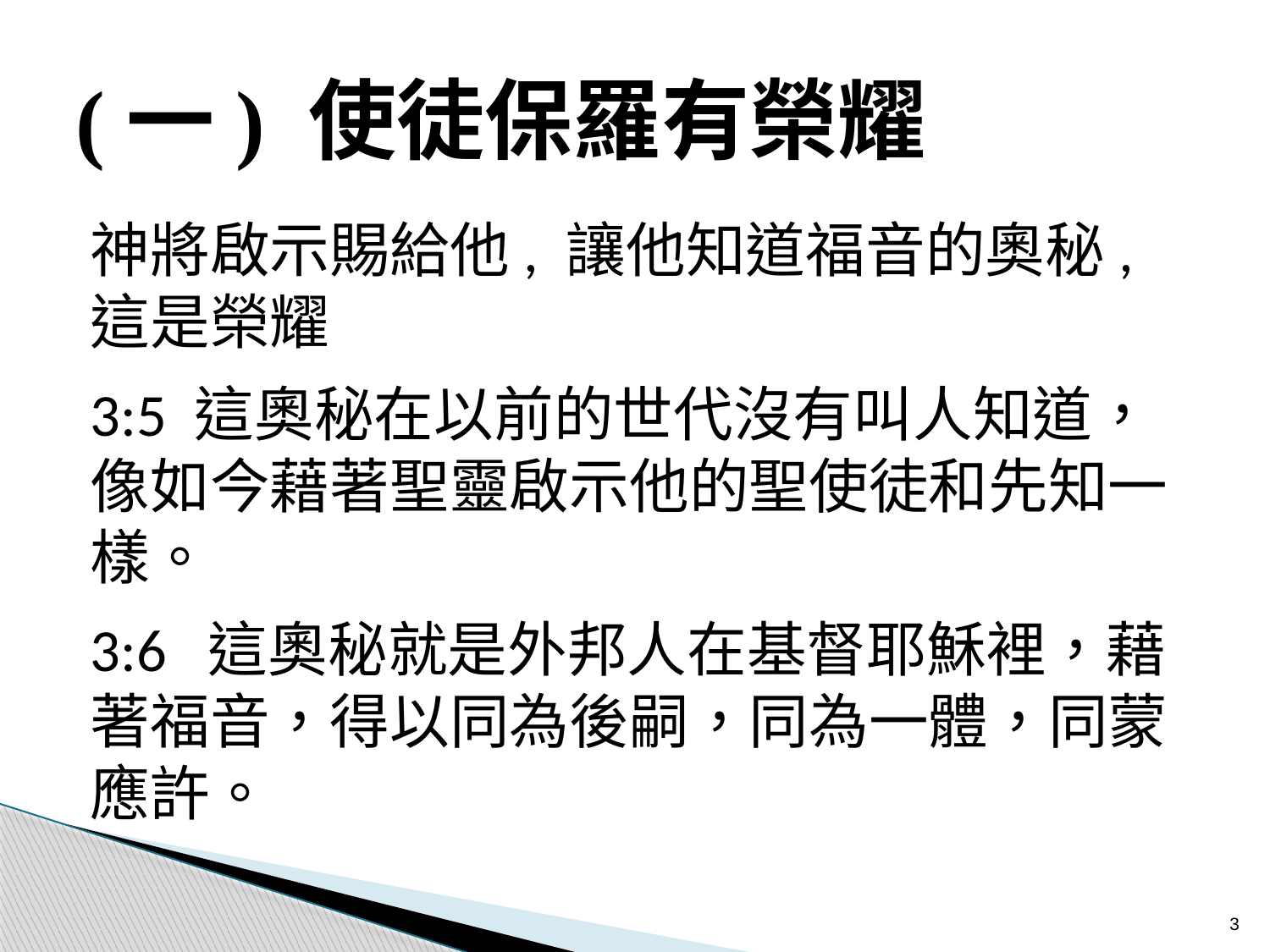

# (一) 使徒保羅有榮耀
神將啟示賜給他, 讓他知道福音的奧秘, 這是榮耀
3:5 這奧秘在以前的世代沒有叫人知道，像如今藉著聖靈啟示他的聖使徒和先知一樣。
3:6  這奧秘就是外邦人在基督耶穌裡，藉著福音，得以同為後嗣，同為一體，同蒙應許。

3